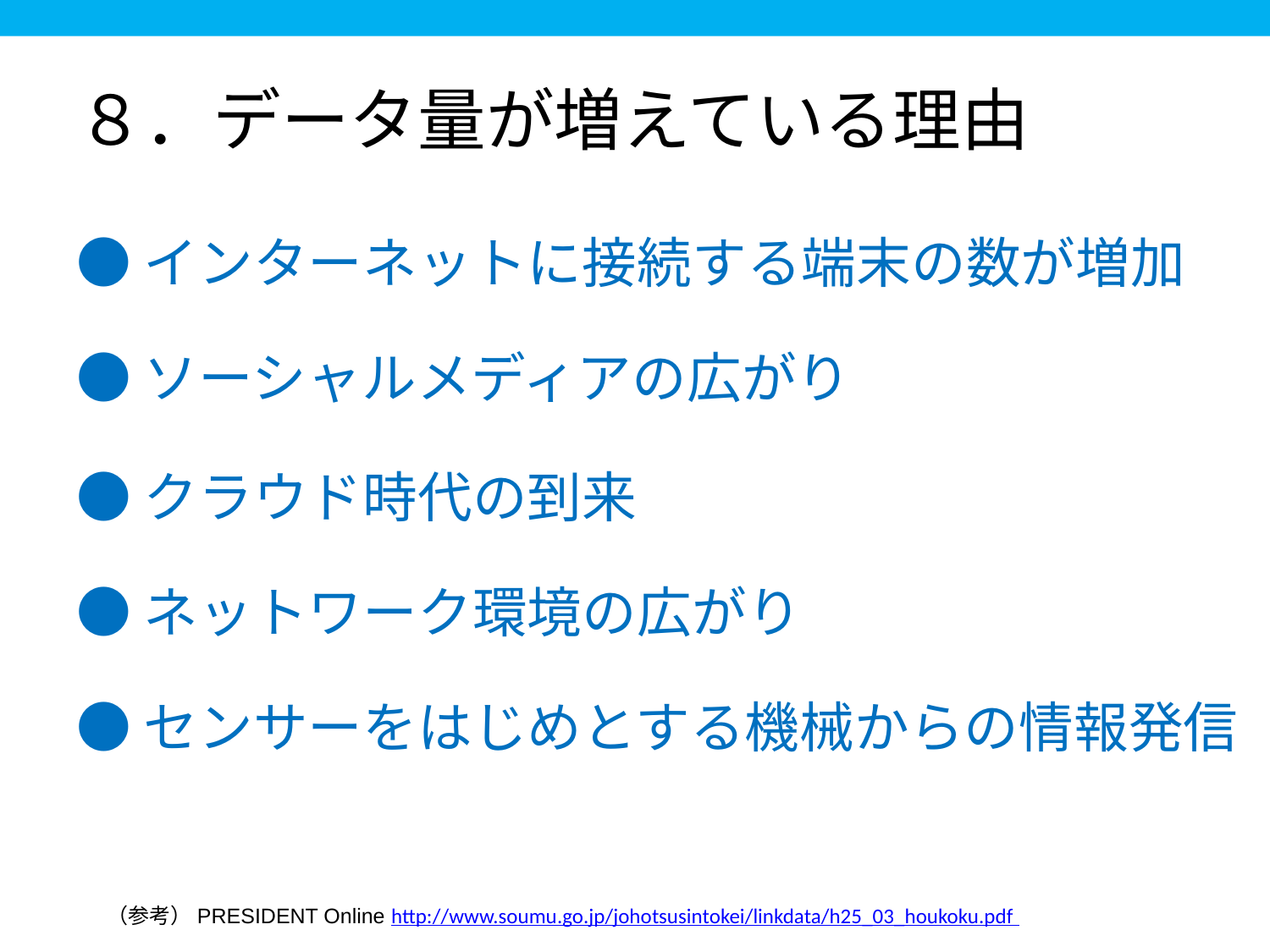

８．データ量が増えている理由
●インターネットに接続する端末の数が増加

●ソーシャルメディアの広がり

●クラウド時代の到来

●ネットワーク環境の広がり

●センサーをはじめとする機械からの情報発信

（参考）PRESIDENT Online http://www.soumu.go.jp/johotsusintokei/linkdata/h25_03_houkoku.pdf